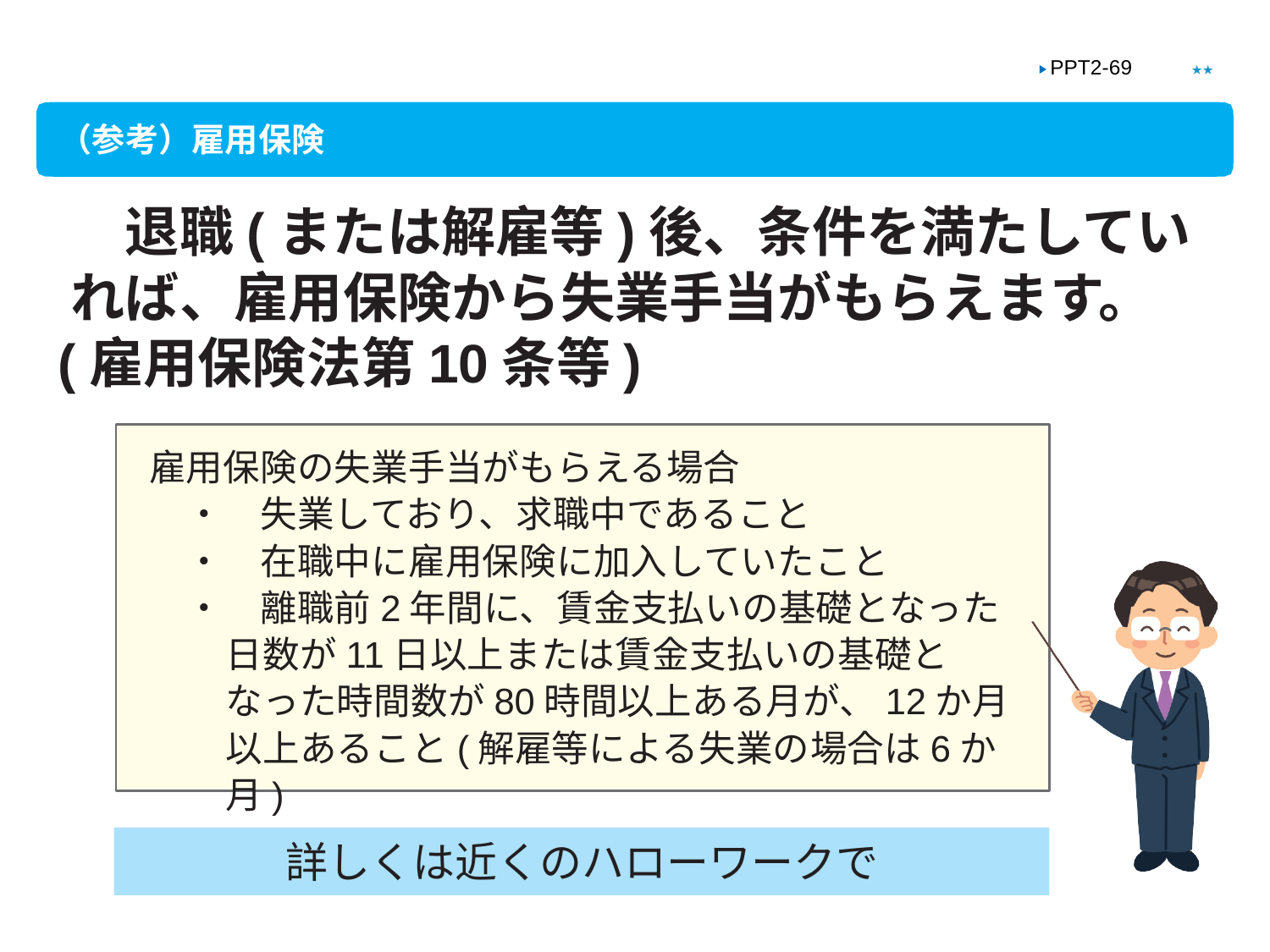

★★
▶ PPT2-69

（参考）雇用保険
　退職(または解雇等)後、条件を満たしていれば、雇用保険から失業手当がもらえます。
 (雇用保険法第10条等)
雇用保険の失業手当がもらえる場合
　・　失業しており、求職中であること
　・　在職中に雇用保険に加入していたこと
　・　離職前2年間に、賃金支払いの基礎となった日数が11日以上または賃金支払いの基礎となった時間数が80時間以上ある月が、12か月以上あること(解雇等による失業の場合は6か月)

詳しくは近くのハローワークで